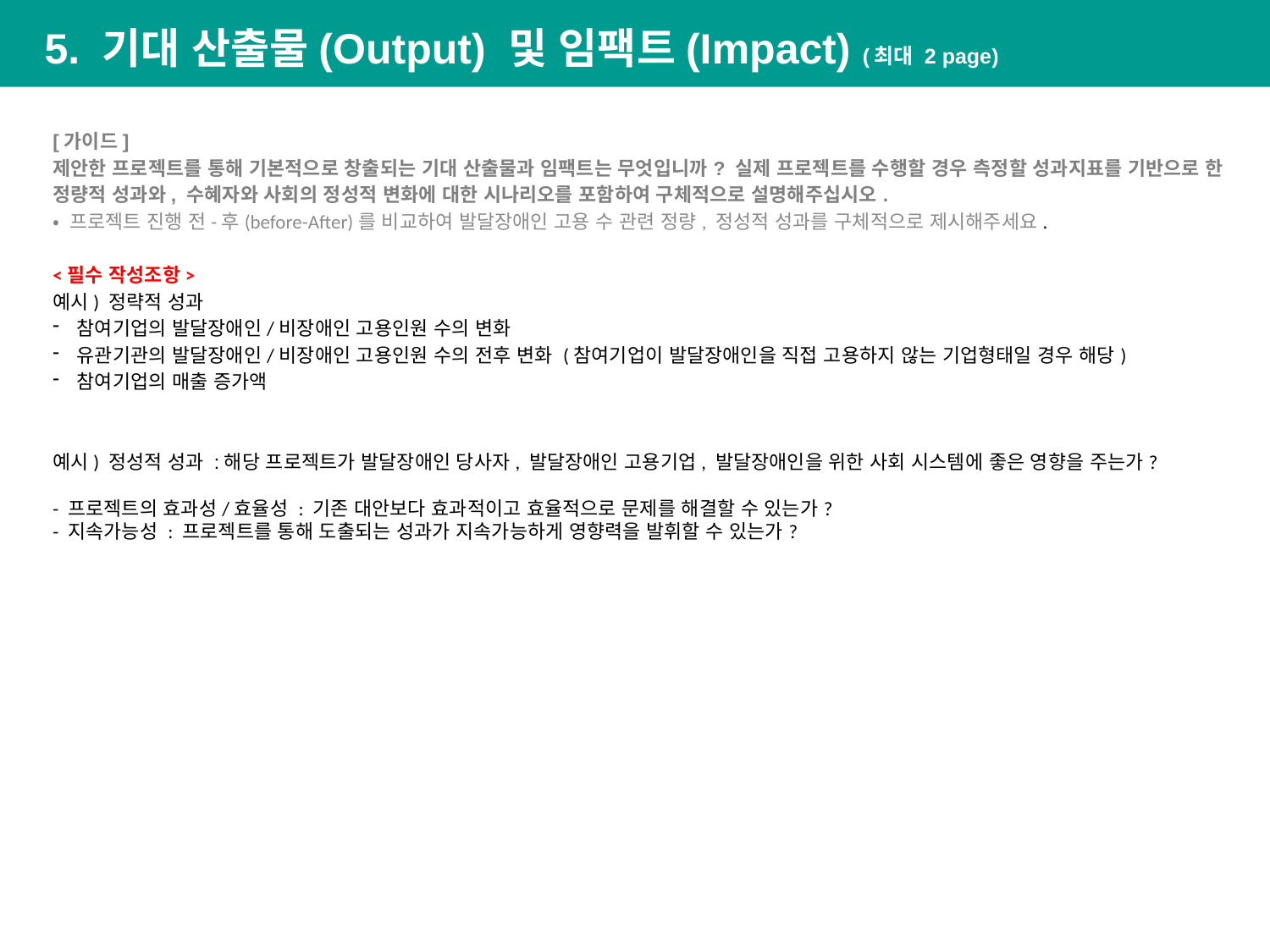

5. 기대 산출물(Output) 및 임팩트(Impact) (최대 2 page)
[가이드]
제안한 프로젝트를 통해 기본적으로 창출되는 기대 산출물과 임팩트는 무엇입니까? 실제 프로젝트를 수행할 경우 측정할 성과지표를 기반으로 한 정량적 성과와, 수혜자와 사회의 정성적 변화에 대한 시나리오를 포함하여 구체적으로 설명해주십시오.
• 프로젝트 진행 전-후(before-After)를 비교하여 발달장애인 고용 수 관련 정량, 정성적 성과를 구체적으로 제시해주세요.
<필수 작성조항>
예시) 정략적 성과
참여기업의 발달장애인/비장애인 고용인원 수의 변화
유관기관의 발달장애인/비장애인 고용인원 수의 전후 변화 (참여기업이 발달장애인을 직접 고용하지 않는 기업형태일 경우 해당)
참여기업의 매출 증가액

예시) 정성적 성과 :해당 프로젝트가 발달장애인 당사자, 발달장애인 고용기업, 발달장애인을 위한 사회 시스템에 좋은 영향을 주는가?
- 프로젝트의 효과성/효율성 : 기존 대안보다 효과적이고 효율적으로 문제를 해결할 수 있는가?
- 지속가능성 : 프로젝트를 통해 도출되는 성과가 지속가능하게 영향력을 발휘할 수 있는가?